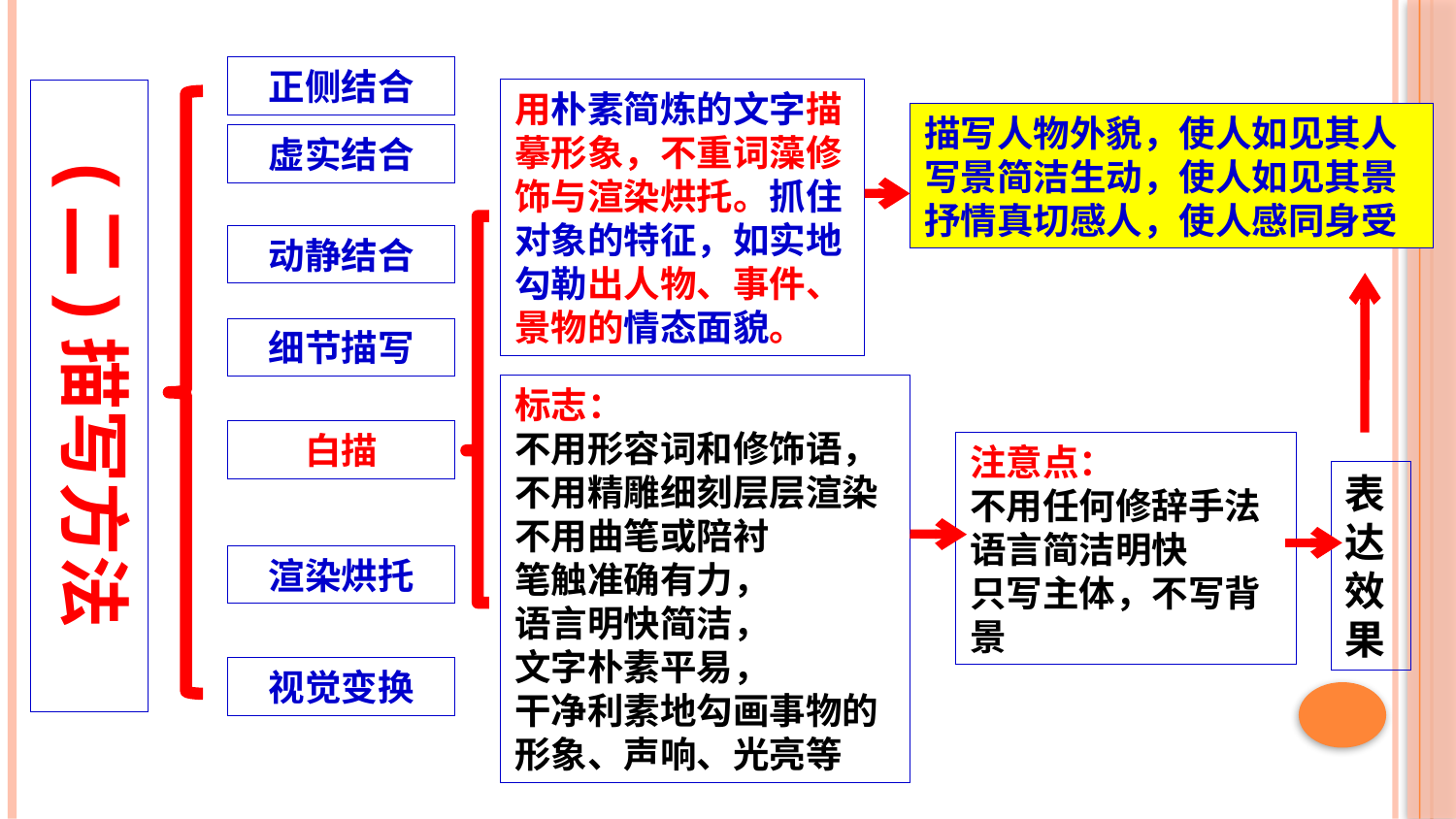

正侧结合
(二)描写方法
用朴素简炼的文字描摹形象，不重词藻修饰与渲染烘托。抓住对象的特征，如实地勾勒出人物、事件、景物的情态面貌。

描写人物外貌，使人如见其人
写景简洁生动，使人如见其景
抒情真切感人，使人感同身受
虚实结合

动静结合
细节描写
标志：
不用形容词和修饰语，不用精雕细刻层层渲染
不用曲笔或陪衬
笔触准确有力，
语言明快简洁，
文字朴素平易，
干净利素地勾画事物的形象、声响、光亮等
白描
注意点：
不用任何修辞手法
语言简洁明快
只写主体，不写背景
表达效果
渲染烘托
视觉变换